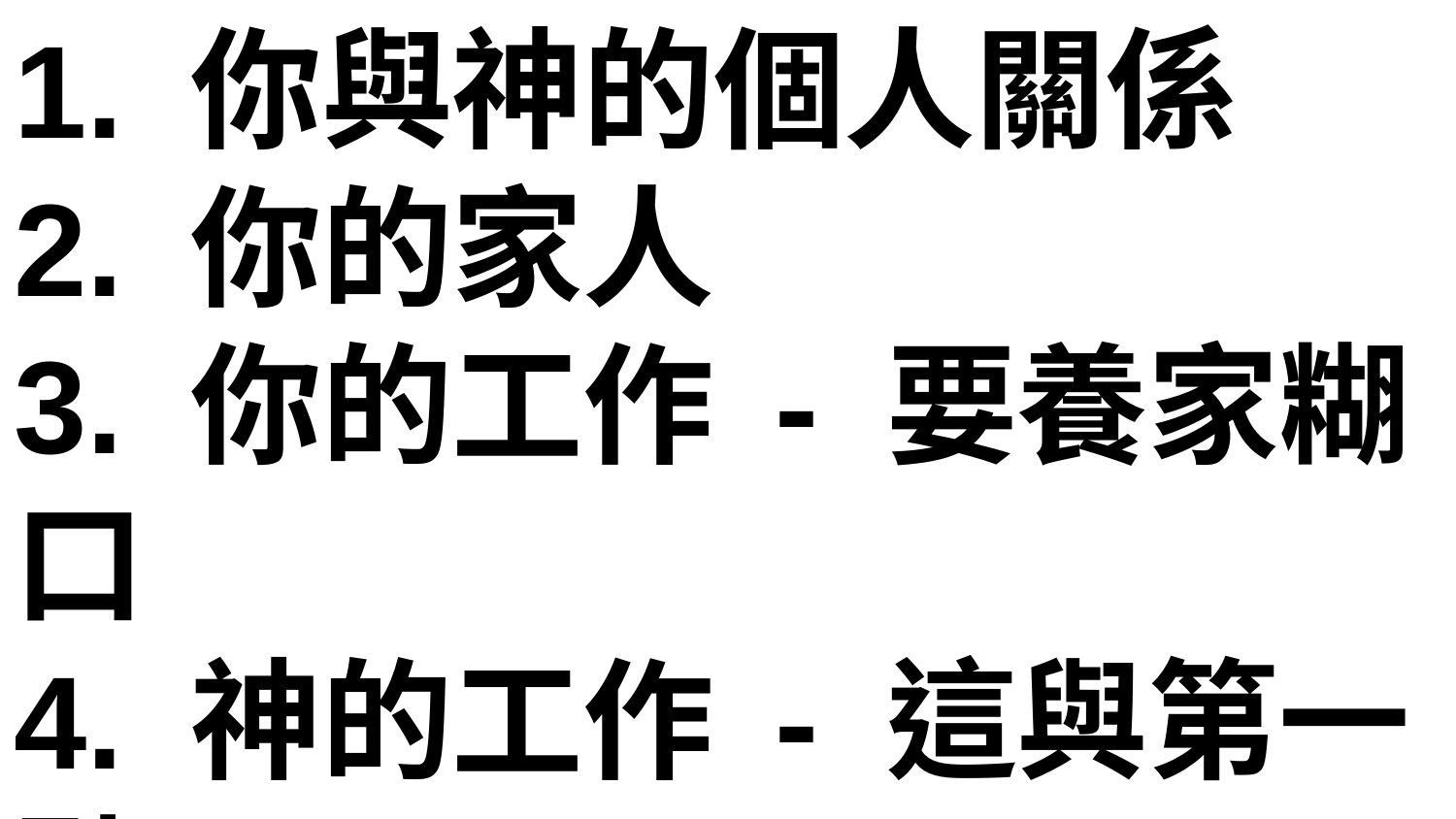

1. 你與神的個人關係
2. 你的家人
3. 你的工作 - 要養家糊口
4. 神的工作 - 這與第一點不同